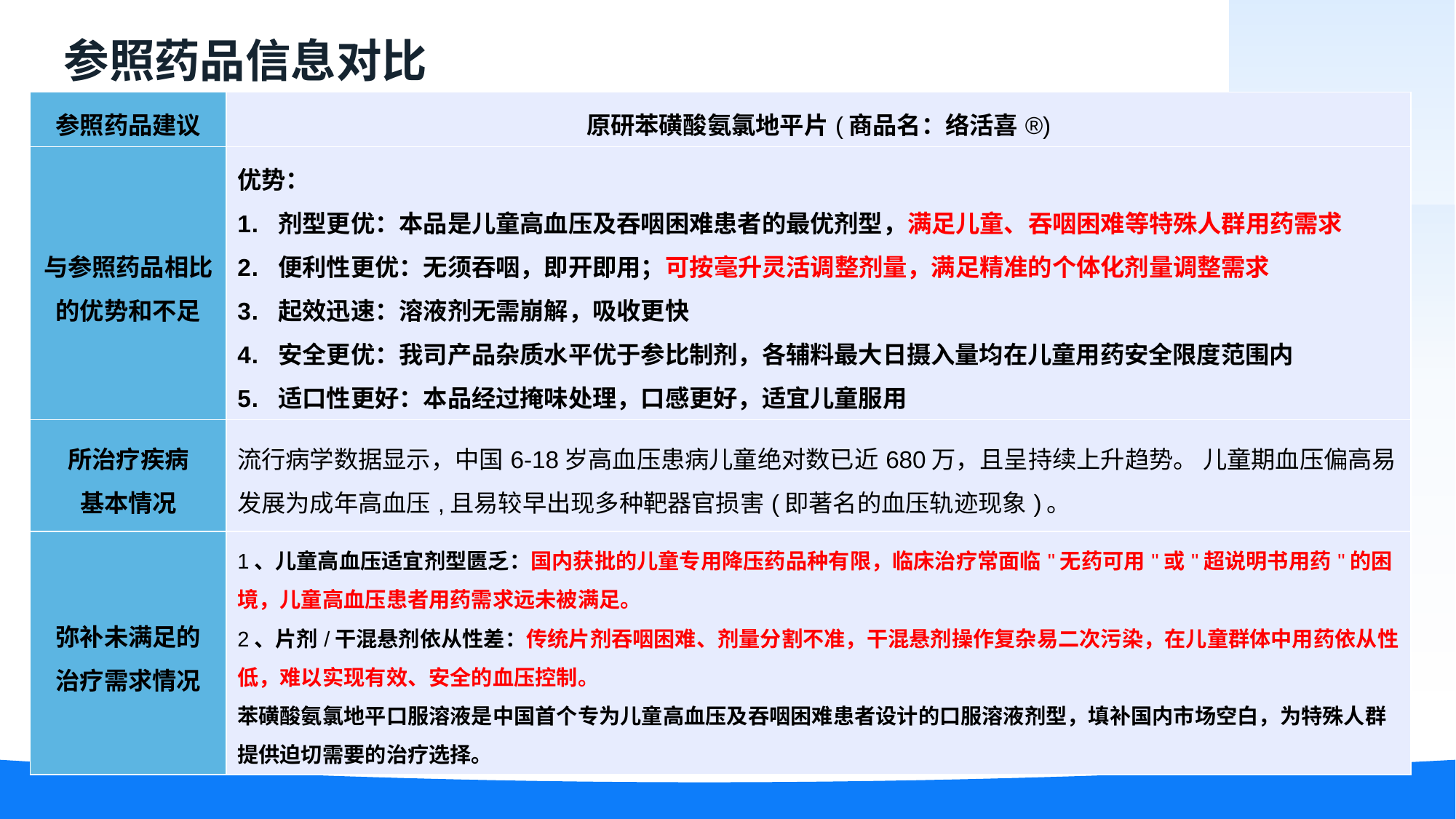

参照药品信息对比
| 参照药品建议 | 原研苯磺酸氨氯地平片(商品名：络活喜®) |
| --- | --- |
| 与参照药品相比的优势和不足 | 优势： 剂型更优：本品是儿童高血压及吞咽困难患者的最优剂型，满足儿童、吞咽困难等特殊人群用药需求 便利性更优：无须吞咽，即开即用；可按毫升灵活调整剂量，满足精准的个体化剂量调整需求 起效迅速：溶液剂无需崩解，吸收更快 安全更优：我司产品杂质水平优于参比制剂，各辅料最大日摄入量均在儿童用药安全限度范围内 适口性更好：本品经过掩味处理，口感更好，适宜儿童服用 |
| 所治疗疾病 基本情况 | 流行病学数据显示，中国6-18岁高血压患病儿童绝对数已近680万，且呈持续上升趋势。 儿童期血压偏高易发展为成年高血压,且易较早出现多种靶器官损害(即著名的血压轨迹现象)。 |
| 弥补未满足的 治疗需求情况 | 1、儿童高血压适宜剂型匮乏：国内获批的儿童专用降压药品种有限，临床治疗常面临"无药可用"或"超说明书用药"的困境，儿童高血压患者用药需求远未被满足。 2、片剂/干混悬剂依从性差：传统片剂吞咽困难、剂量分割不准，干混悬剂操作复杂易二次污染，在儿童群体中用药依从性低，难以实现有效、安全的血压控制。 苯磺酸氨氯地平口服溶液是中国首个专为儿童高血压及吞咽困难患者设计的口服溶液剂型，填补国内市场空白，为特殊人群提供迫切需要的治疗选择。 |